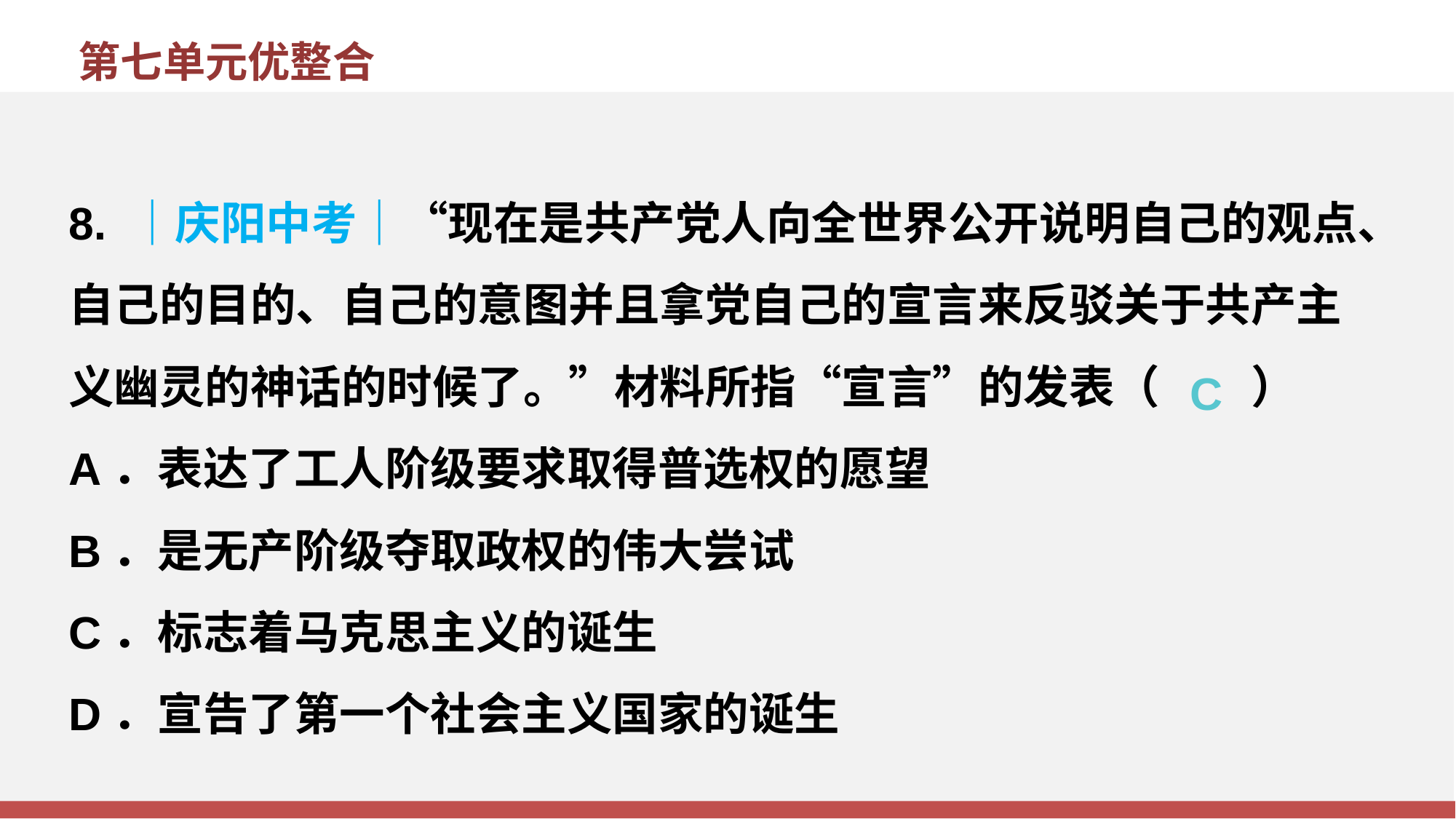

第七单元优整合

8. ｜庆阳中考｜“现在是共产党人向全世界公开说明自己的观点、自己的目的、自己的意图并且拿党自己的宣言来反驳关于共产主义幽灵的神话的时候了。”材料所指“宣言”的发表（　　）
A．表达了工人阶级要求取得普选权的愿望
B．是无产阶级夺取政权的伟大尝试
C．标志着马克思主义的诞生
D．宣告了第一个社会主义国家的诞生
C